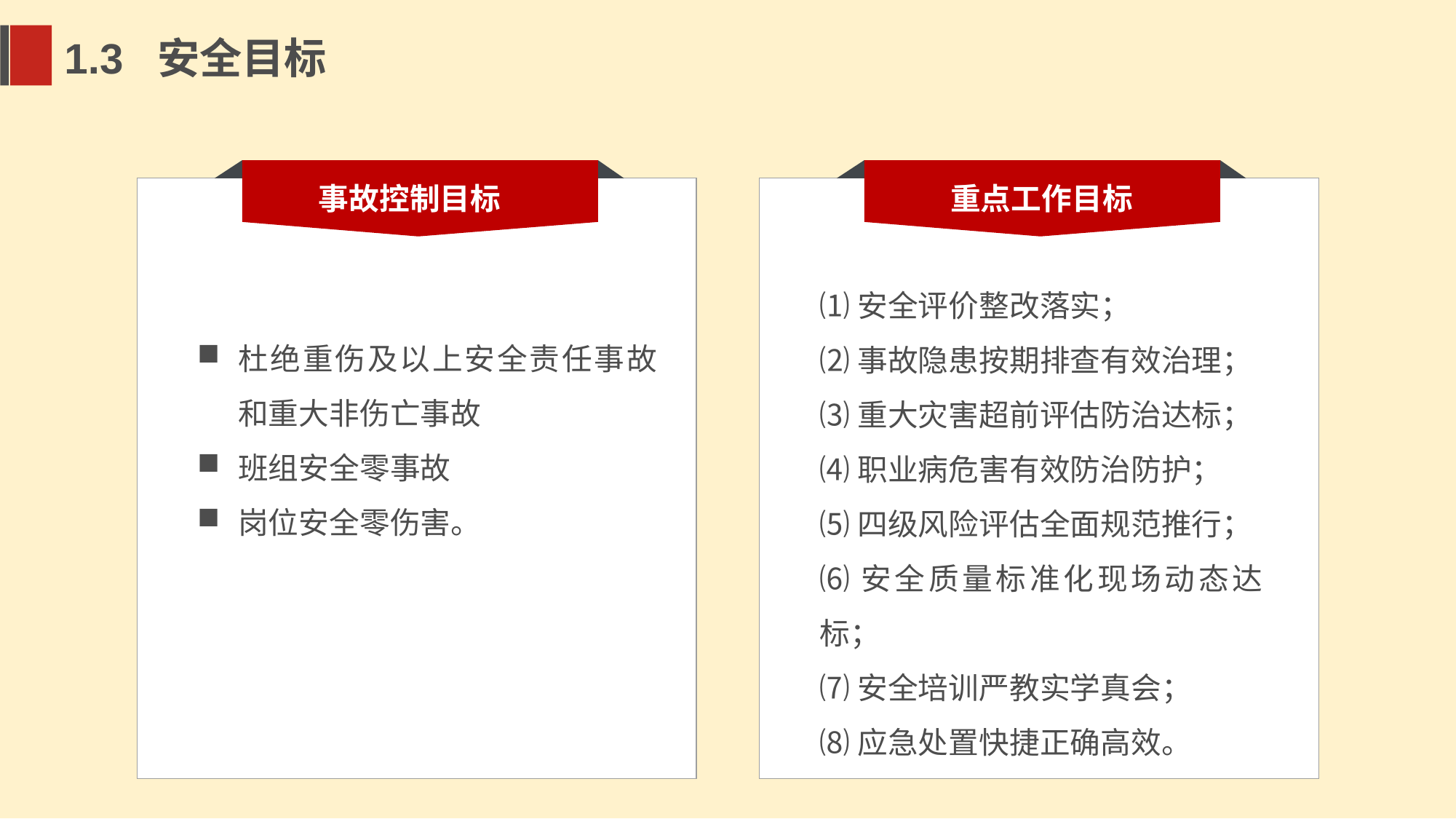

1.3  安全目标

事故控制目标
重点工作目标

⑴安全评价整改落实；
⑵事故隐患按期排查有效治理；
⑶重大灾害超前评估防治达标；
⑷职业病危害有效防治防护；
⑸四级风险评估全面规范推行；
⑹安全质量标准化现场动态达标；
⑺安全培训严教实学真会；
⑻应急处置快捷正确高效。
杜绝重伤及以上安全责任事故和重大非伤亡事故
班组安全零事故
岗位安全零伤害。